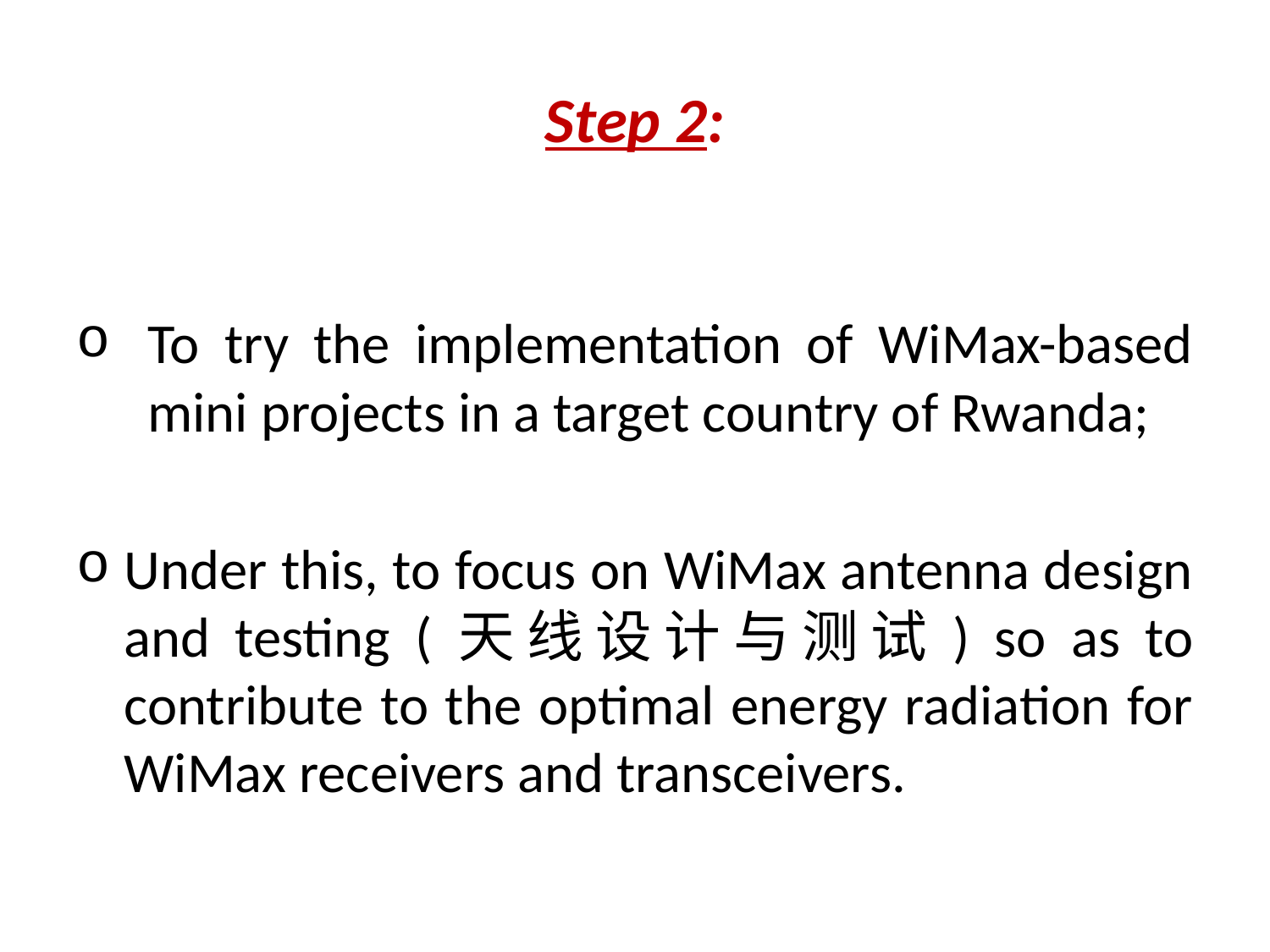

# Step 2:

To try the implementation of WiMax-based mini projects in a target country of Rwanda;

Under this, to focus on WiMax antenna design and testing (天线设计与测试) so as to contribute to the optimal energy radiation for WiMax receivers and transceivers.